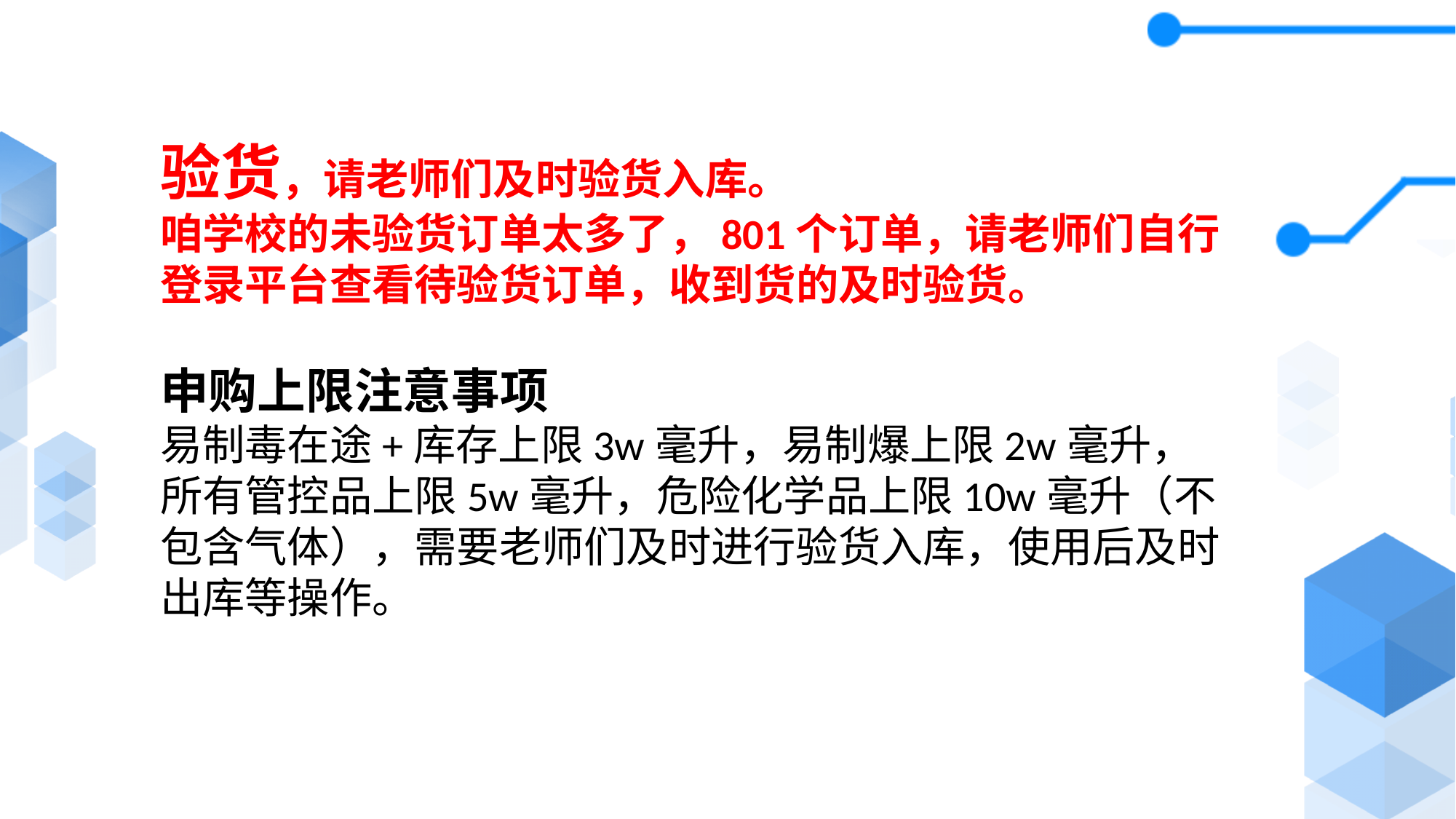

验货，请老师们及时验货入库。
咱学校的未验货订单太多了，801个订单，请老师们自行登录平台查看待验货订单，收到货的及时验货。

申购上限注意事项
易制毒在途+库存上限3w毫升，易制爆上限2w毫升，所有管控品上限5w毫升，危险化学品上限10w毫升（不包含气体），需要老师们及时进行验货入库，使用后及时出库等操作。